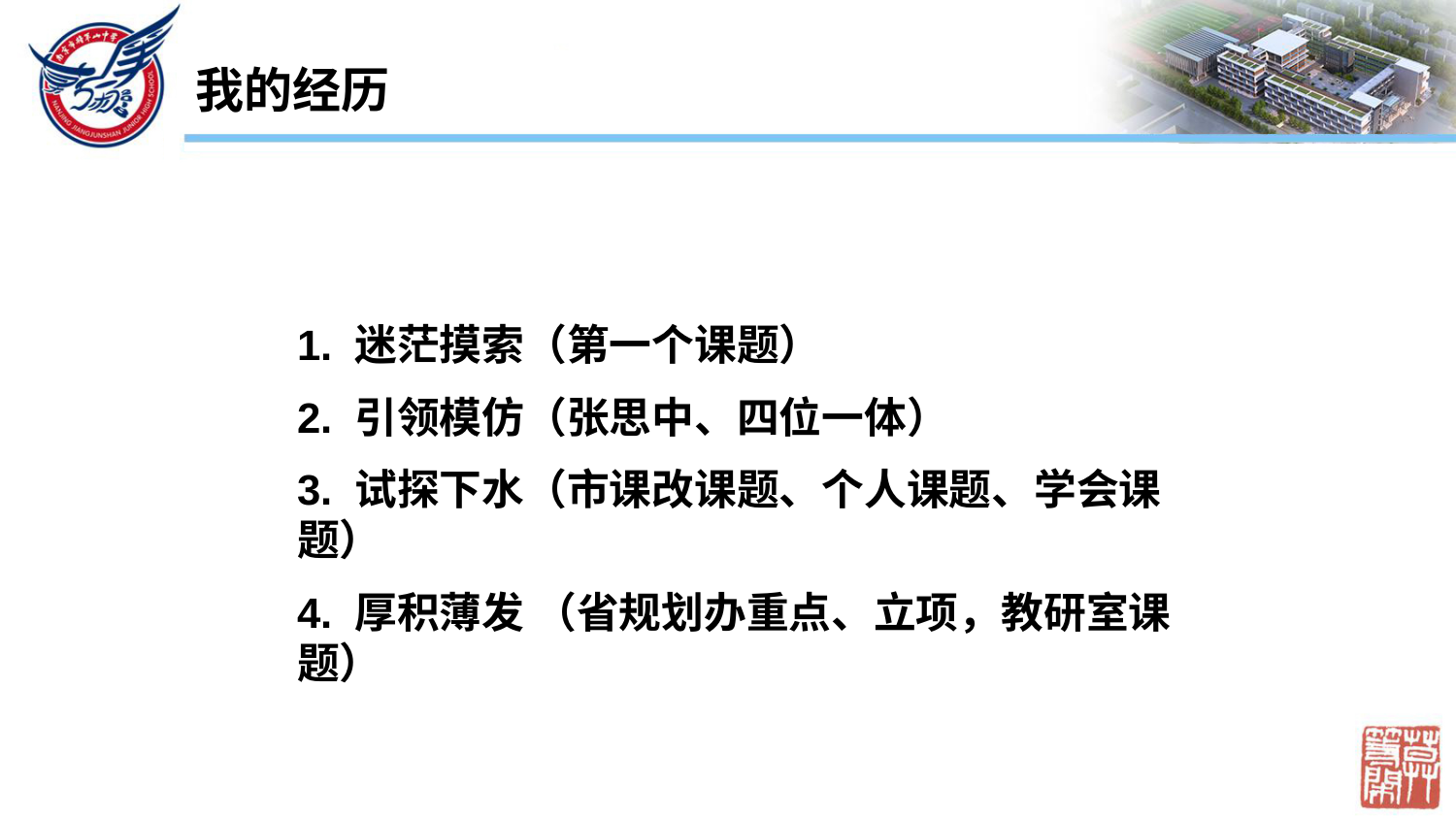

我的经历
1. 迷茫摸索（第一个课题）
2. 引领模仿（张思中、四位一体）
3. 试探下水（市课改课题、个人课题、学会课题）
4. 厚积薄发 （省规划办重点、立项，教研室课题）